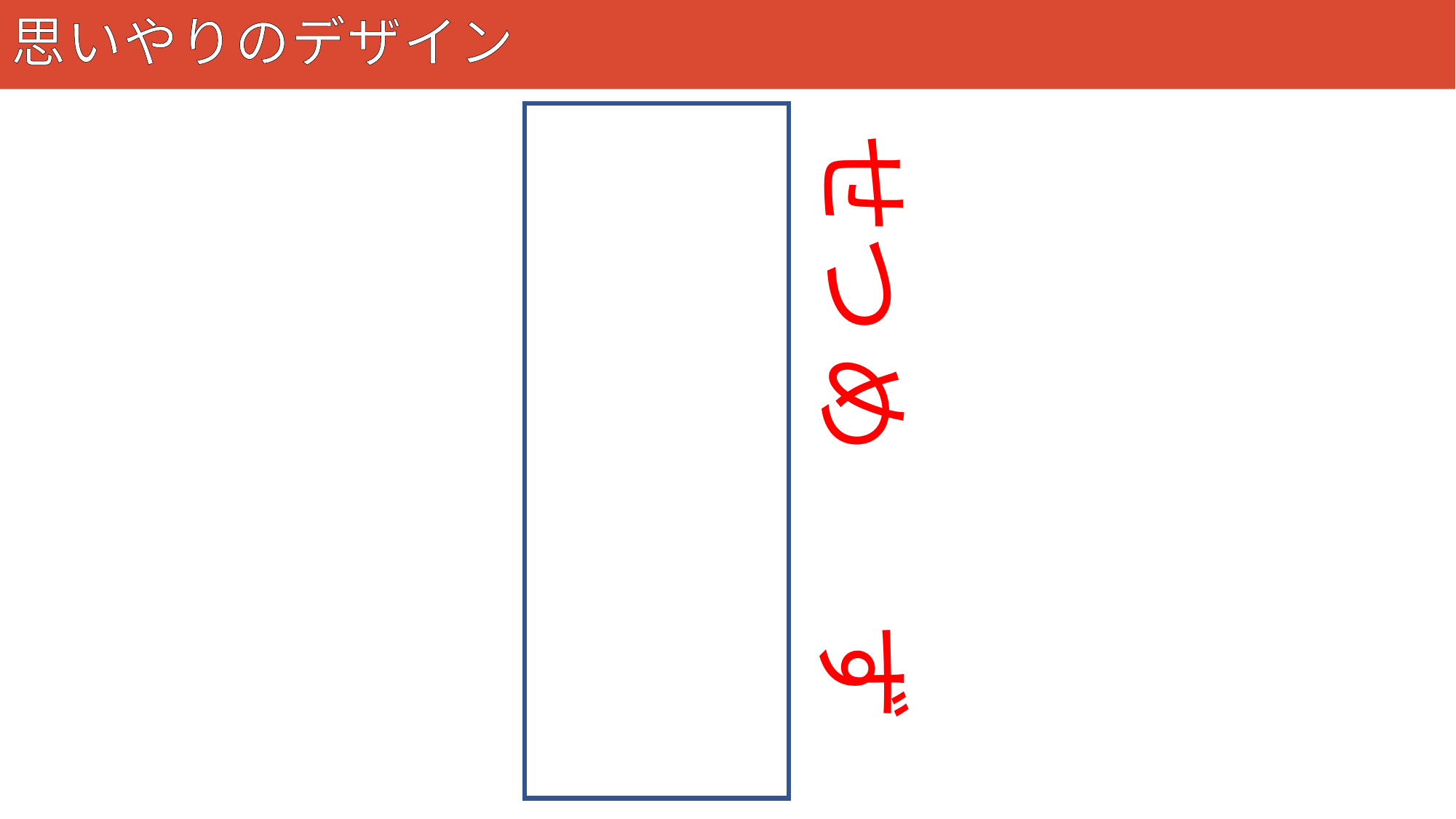

# 思いやりのデザイン
60

説明図
せつ
めい
ず